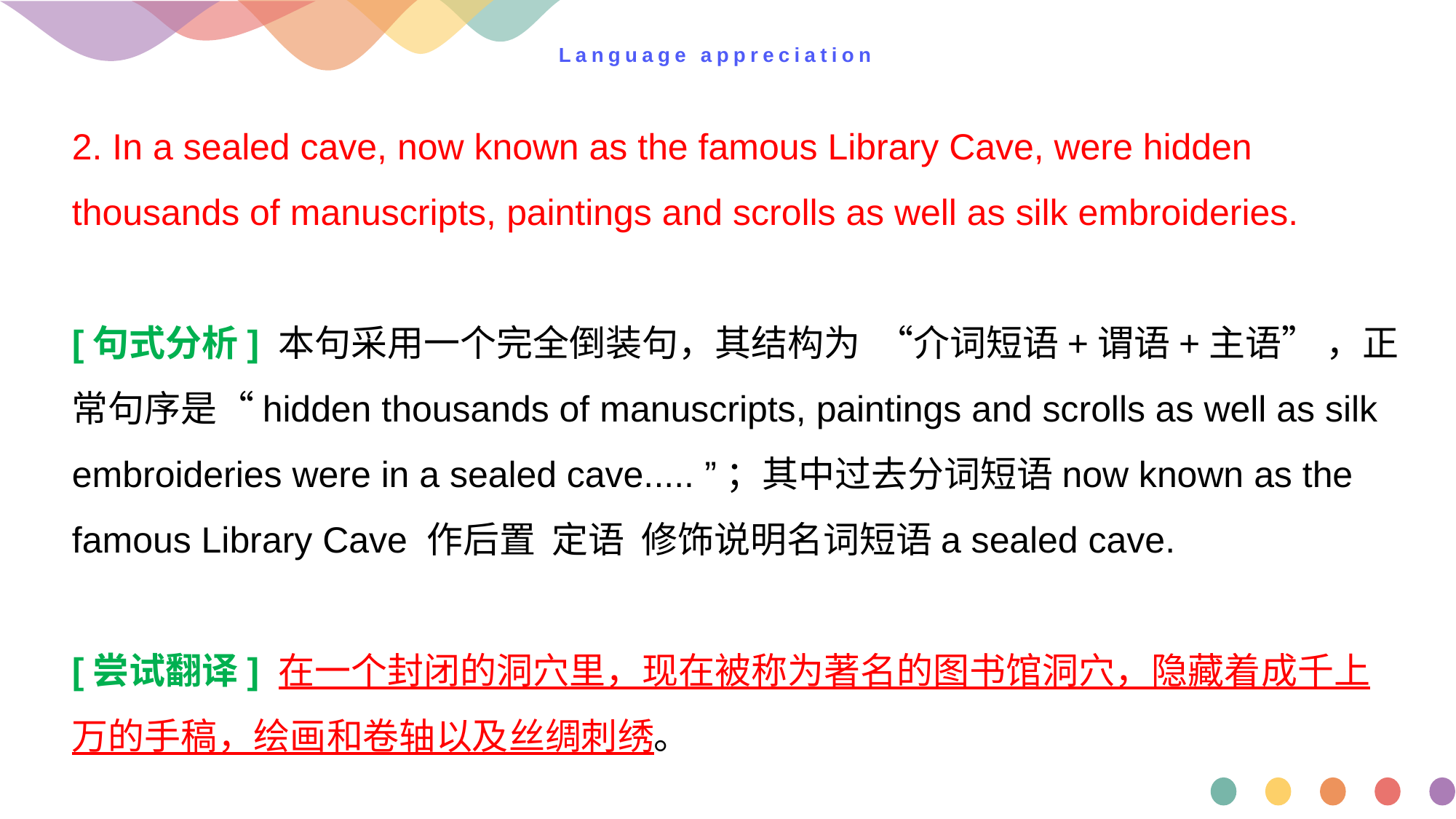

# Language appreciation
2. In a sealed cave, now known as the famous Library Cave, were hidden thousands of manuscripts, paintings and scrolls as well as silk embroideries.

[句式分析] 本句采用一个完全倒装句，其结构为  “介词短语+谓语+主语” ，正常句序是“hidden thousands of manuscripts, paintings and scrolls as well as silk embroideries were in a sealed cave..... ”；其中过去分词短语now known as the famous Library Cave 作后置  定语  修饰说明名词短语a sealed cave.

[尝试翻译] 在一个封闭的洞穴里，现在被称为著名的图书馆洞穴，隐藏着成千上万的手稿，绘画和卷轴以及丝绸刺绣。